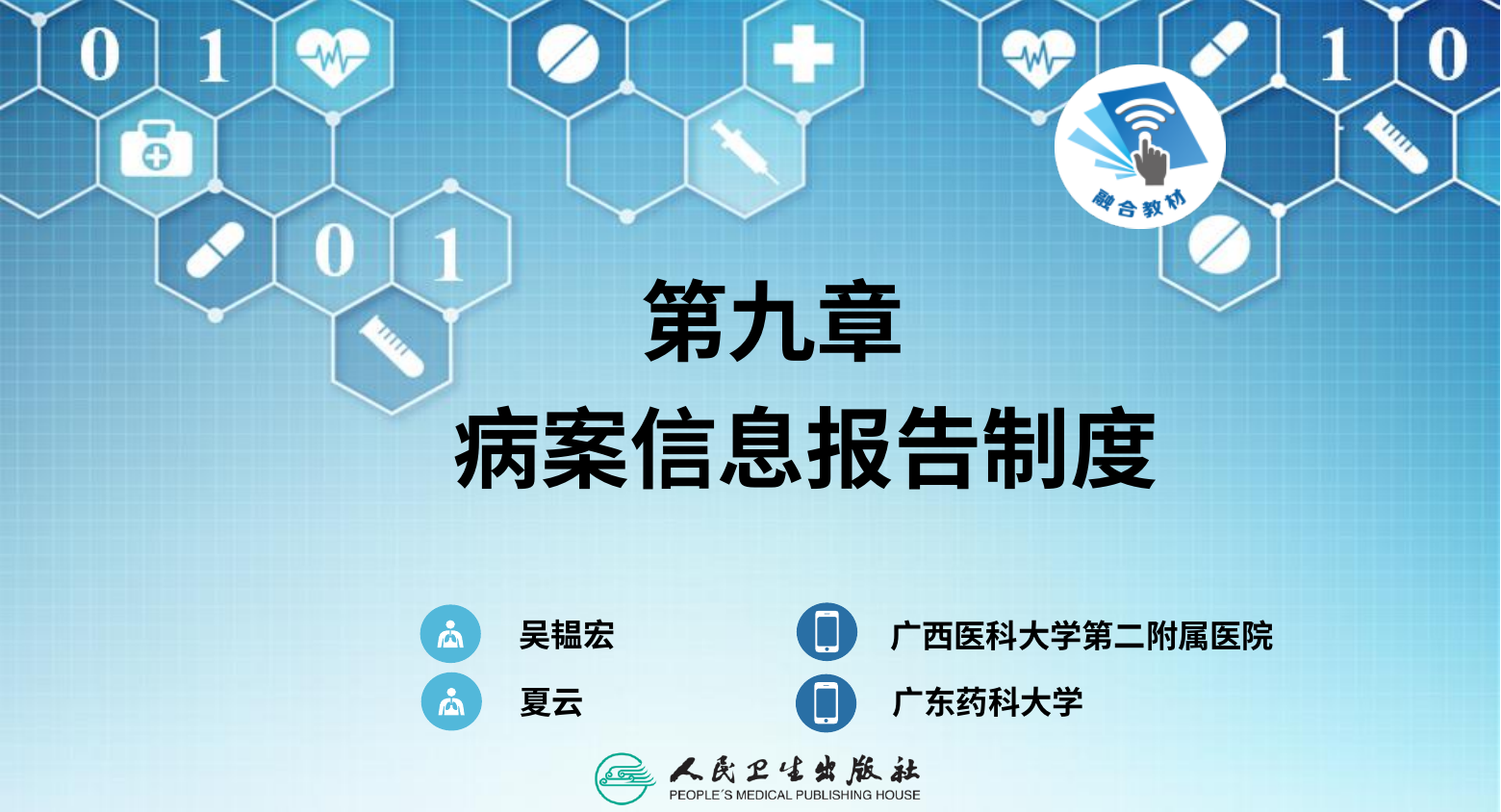

第九章
病案信息报告制度

 吴韫宏
广西医科大学第二附属医院

  夏云
广东药科大学